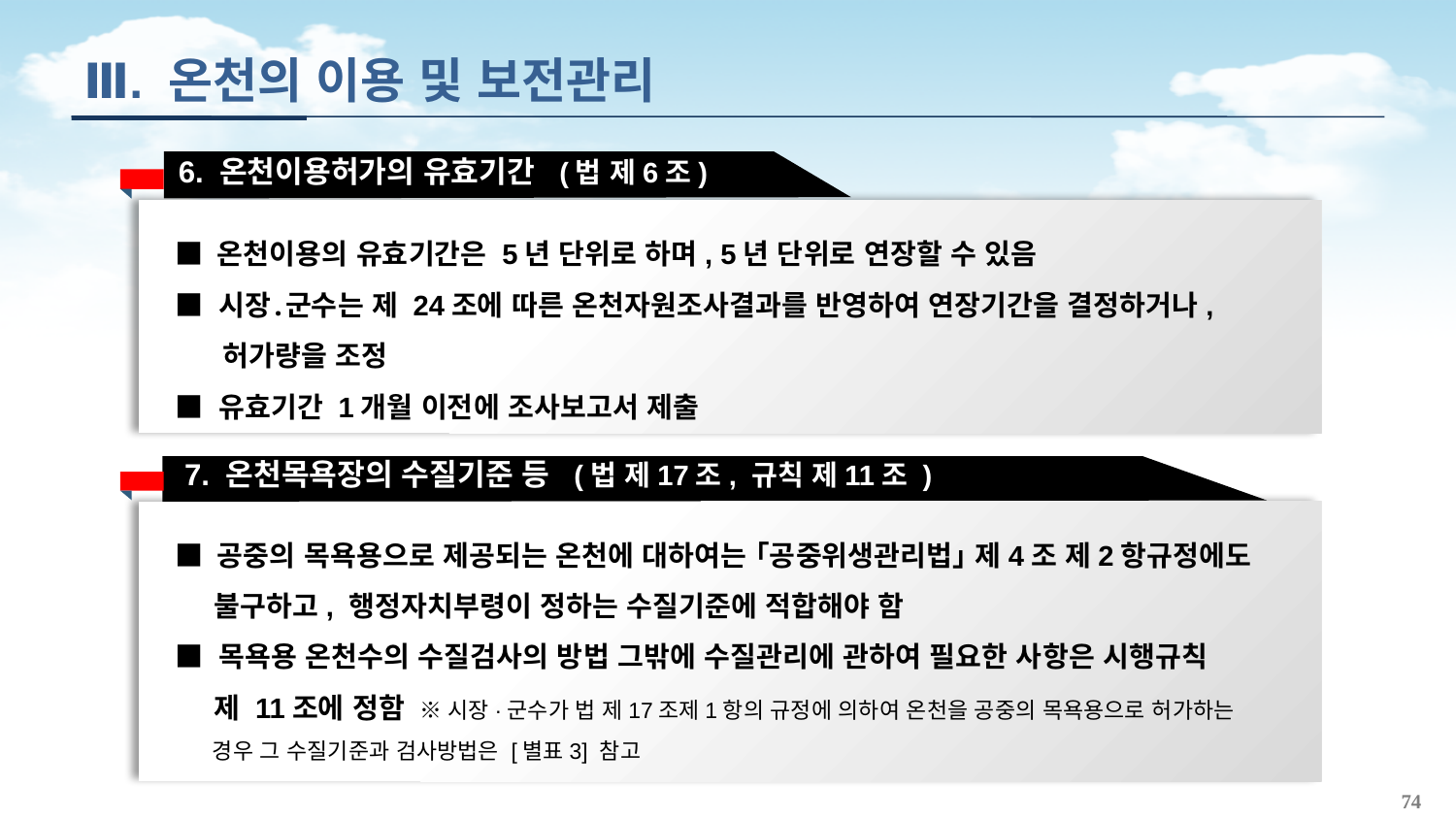

Ⅲ. 온천의 이용 및 보전관리
6. 온천이용허가의 유효기간  (법 제6조)

■ 온천이용의 유효기간은 5년 단위로 하며, 5년 단위로 연장할 수 있음
■ 시장․군수는 제 24조에 따른 온천자원조사결과를 반영하여 연장기간을 결정하거나,
     허가량을 조정
■ 유효기간 1개월 이전에 조사보고서 제출
7. 온천목욕장의 수질기준 등  (법 제17조, 규칙 제11조 )

■ 공중의 목욕용으로 제공되는 온천에 대하여는 ｢공중위생관리법｣ 제4조 제2항규정에도
    불구하고, 행정자치부령이 정하는 수질기준에 적합해야 함
■ 목욕용 온천수의 수질검사의 방법 그밖에 수질관리에 관하여 필요한 사항은 시행규칙
    제 11조에 정함  ※ 시장·군수가 법 제17조제1항의 규정에 의하여 온천을 공중의 목욕용으로 허가하는
     경우 그 수질기준과 검사방법은 [별표3] 참고
74